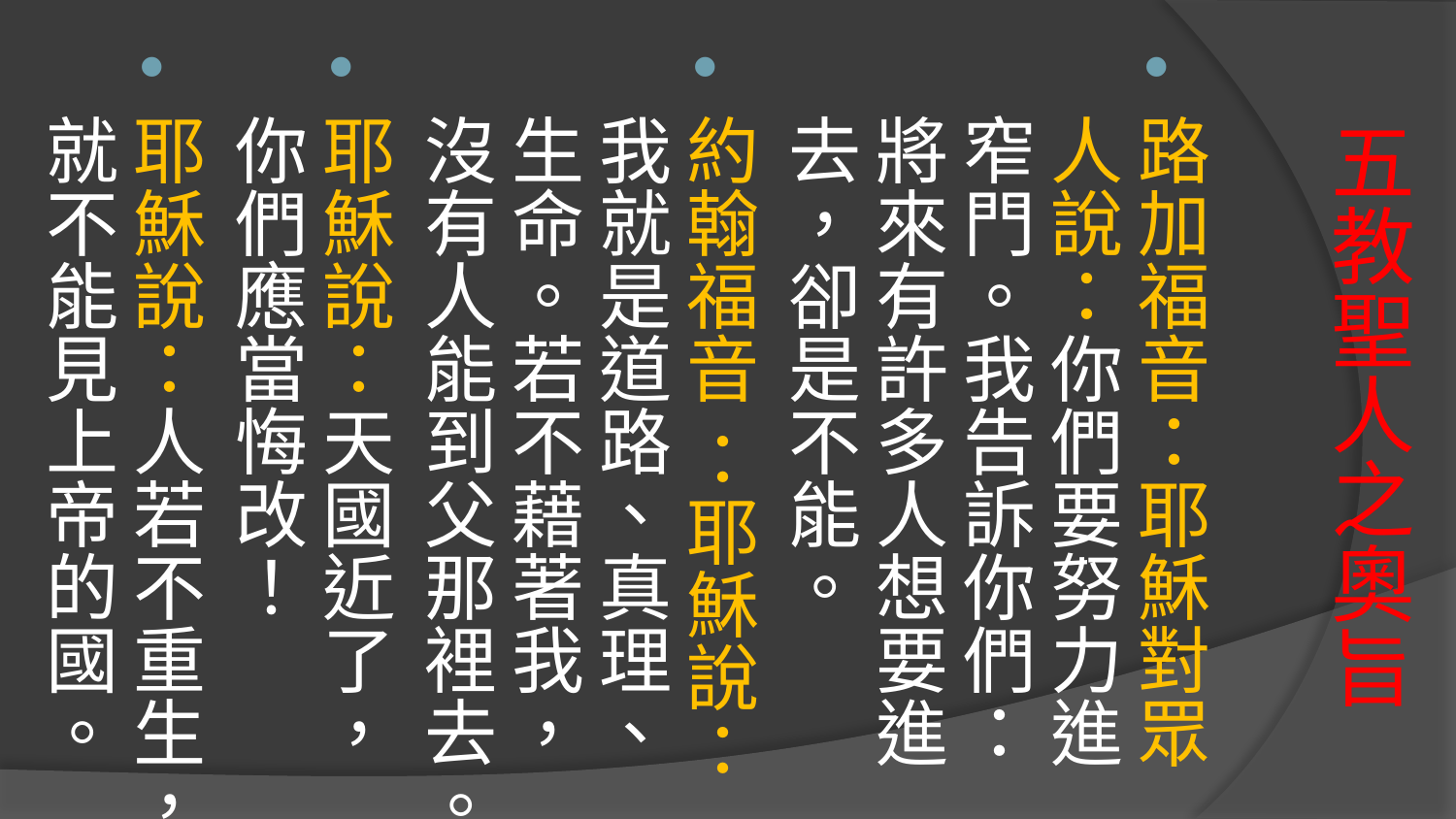

路加福音：耶穌對眾人說：你們要努力進窄門。我告訴你們：將來有許多人想要進去，卻是不能。
約翰福音 ：耶穌說：我就是道路、真理、生命。若不藉著我，沒有人能到父那裡去。
耶穌說：天國近了，你們應當悔改！
耶穌說：人若不重生，就不能見上帝的國。
# 五教聖人之奧旨